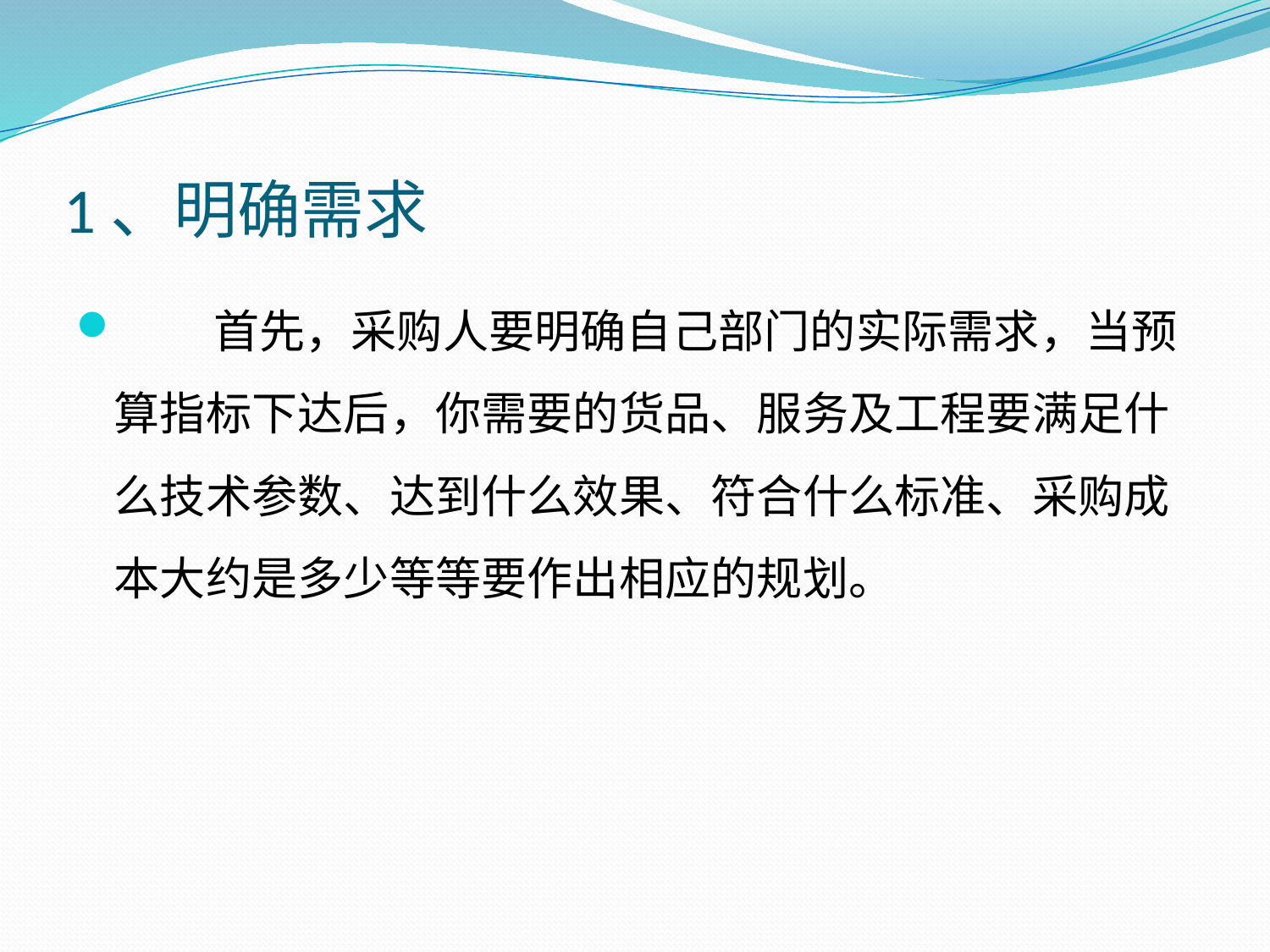

# 1、明确需求
        首先，采购人要明确自己部门的实际需求，当预算指标下达后，你需要的货品、服务及工程要满足什么技术参数、达到什么效果、符合什么标准、采购成本大约是多少等等要作出相应的规划。